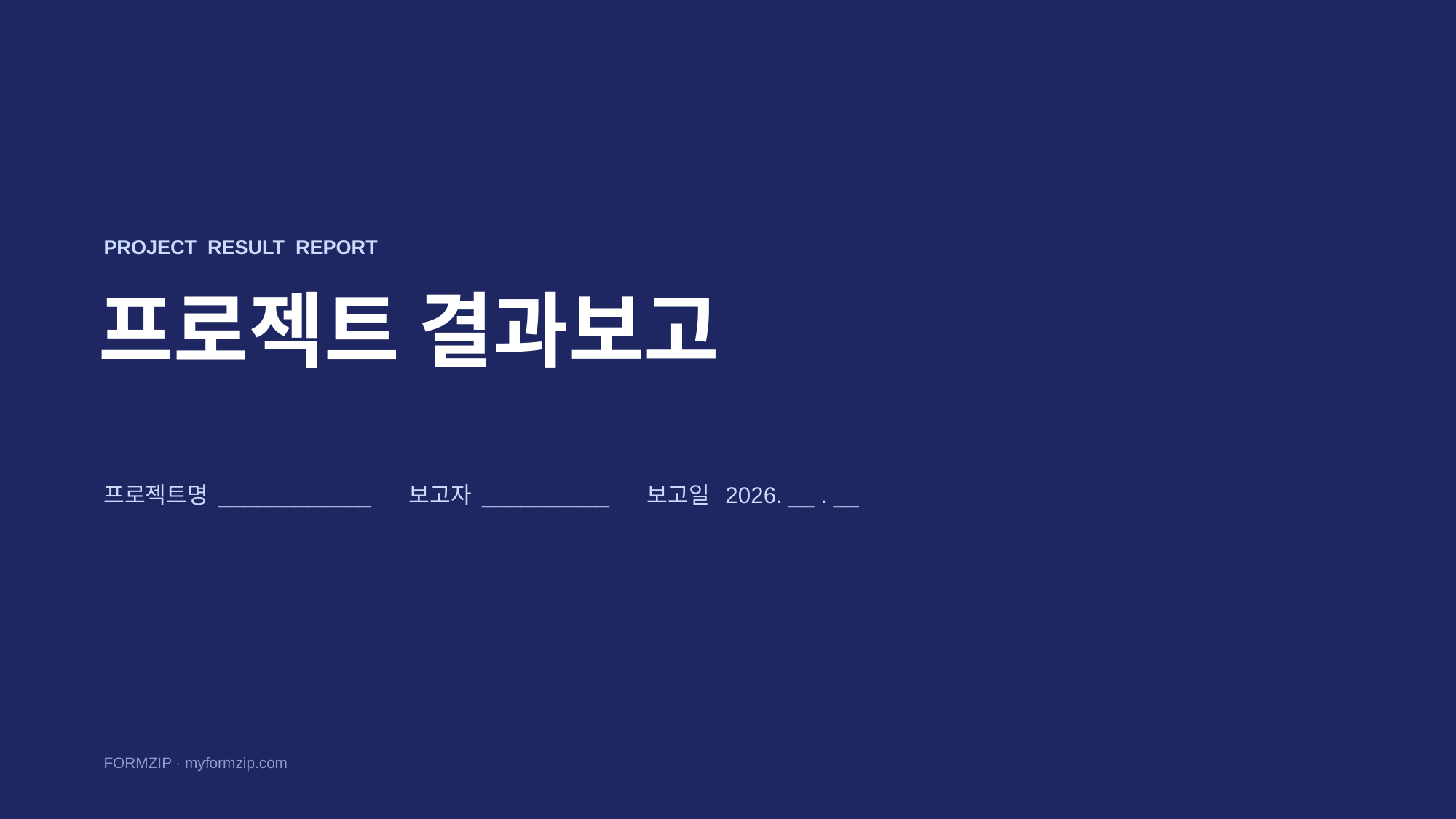

PROJECT  RESULT  REPORT
프로젝트 결과보고
프로젝트명 ____________     보고자 __________     보고일  2026. __ . __
FORMZIP · myformzip.com